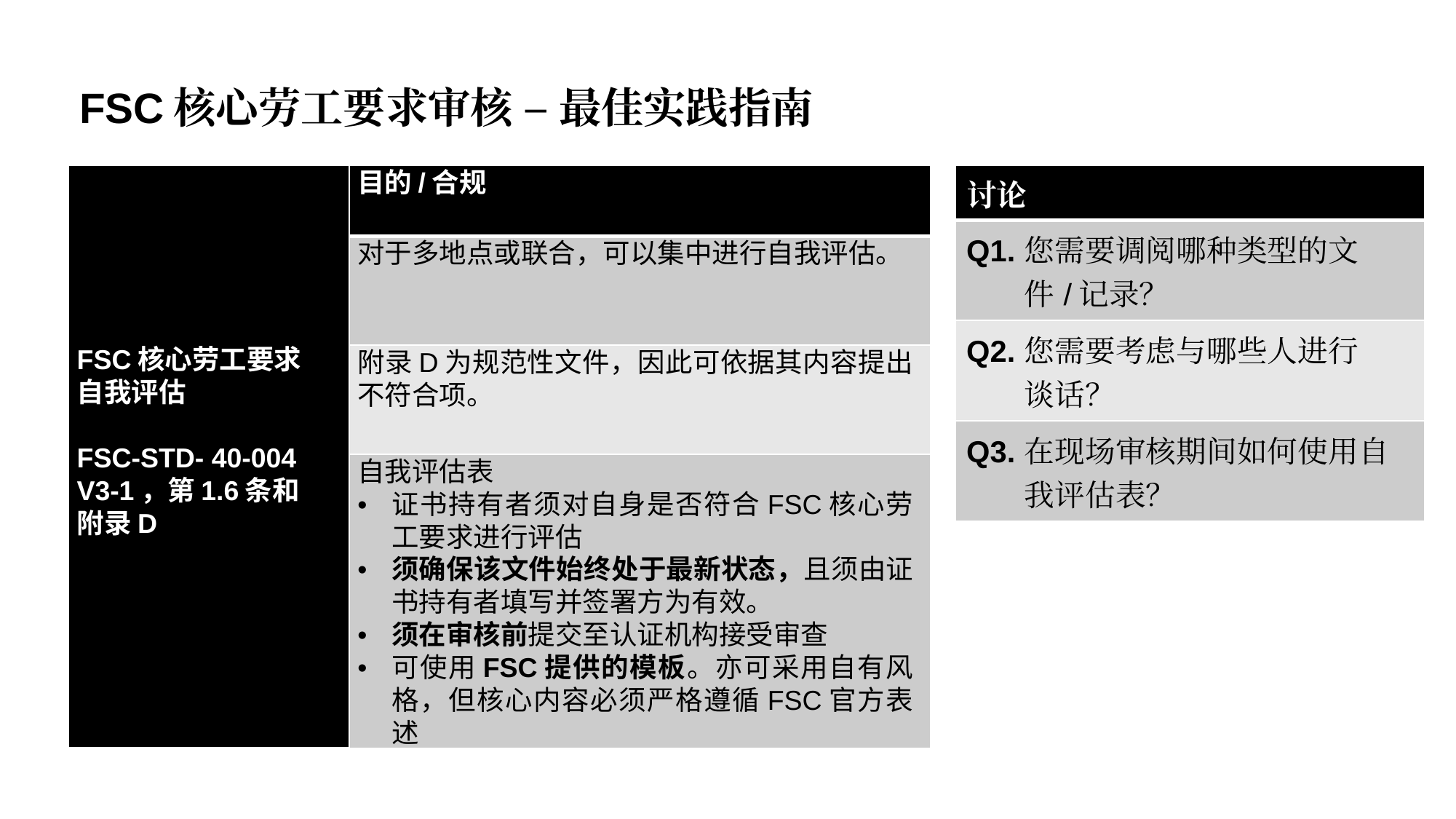

FSC核心劳工要求审核 – 最佳实践指南
| FSC核心劳工要求 自我评估 FSC-STD- 40-004 V3-1，第1.6条和 附录D | 目的/合规 |
| --- | --- |
| 结社自由和集体谈判（FOA & CB） | 对于多地点或联合，可以集中进行自我评估。 |
|  | 附录D为规范性文件，因此可依据其内容提出不符合项。 |
|  | 自我评估表 证书持有者须对自身是否符合FSC核心劳工要求进行评估 须确保该文件始终处于最新状态，且须由证书持有者填写并签署方为有效。 须在审核前提交至认证机构接受审查 可使用FSC提供的模板。亦可采用自有风格，但核心内容必须严格遵循FSC官方表述 |
| 讨论 |
| --- |
| Q1. 您需要调阅哪种类型的文件/记录？ |
| Q2. 您需要考虑与哪些人进行 谈话？ |
| Q3. 在现场审核期间如何使用自我评估表？ |